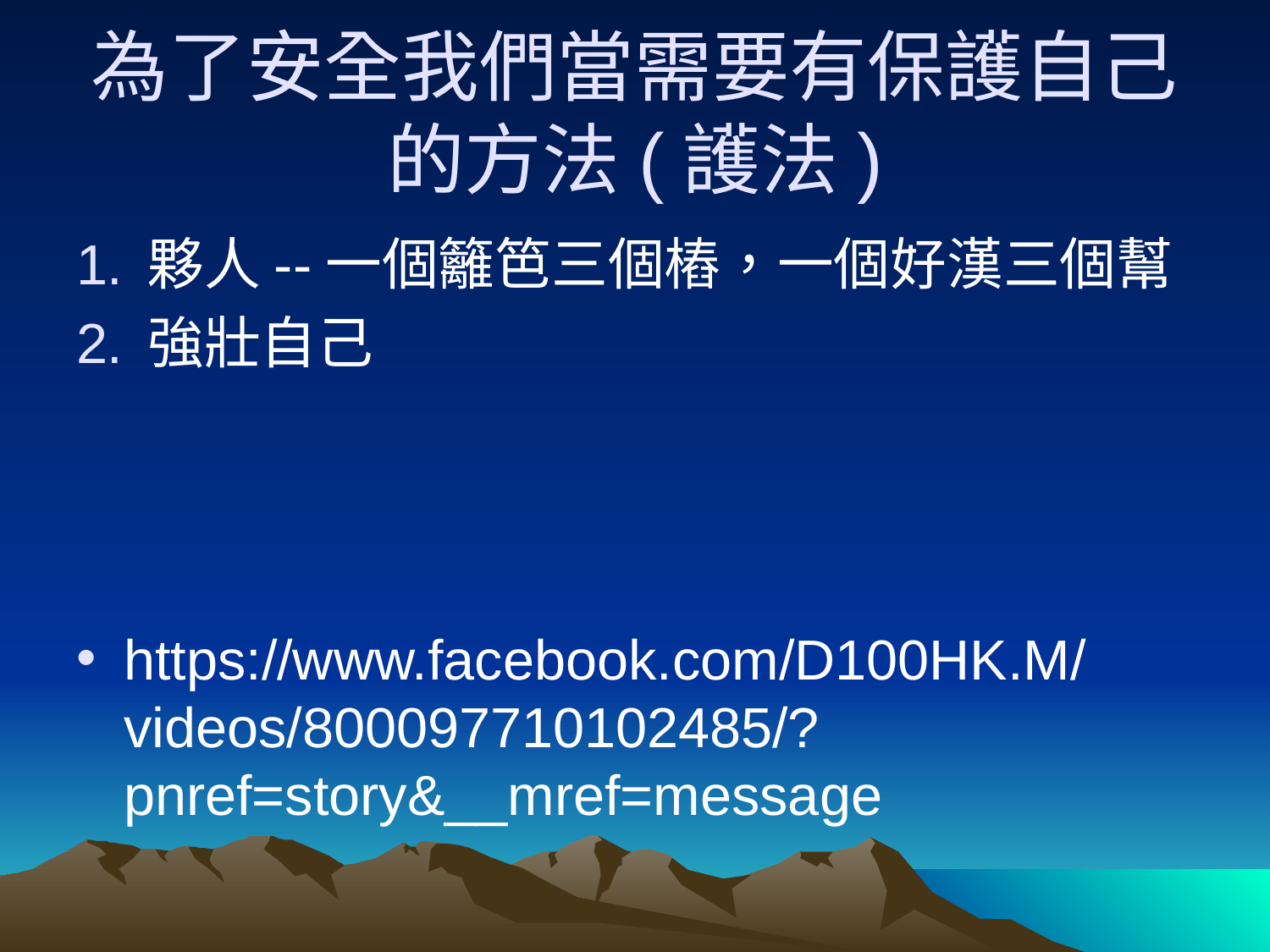

# 為了安全我們當需要有保護自己的方法(護法)
夥人--一個籬笆三個樁，一個好漢三個幫
強壯自己

https://www.facebook.com/D100HK.M/videos/800097710102485/?pnref=story&__mref=message